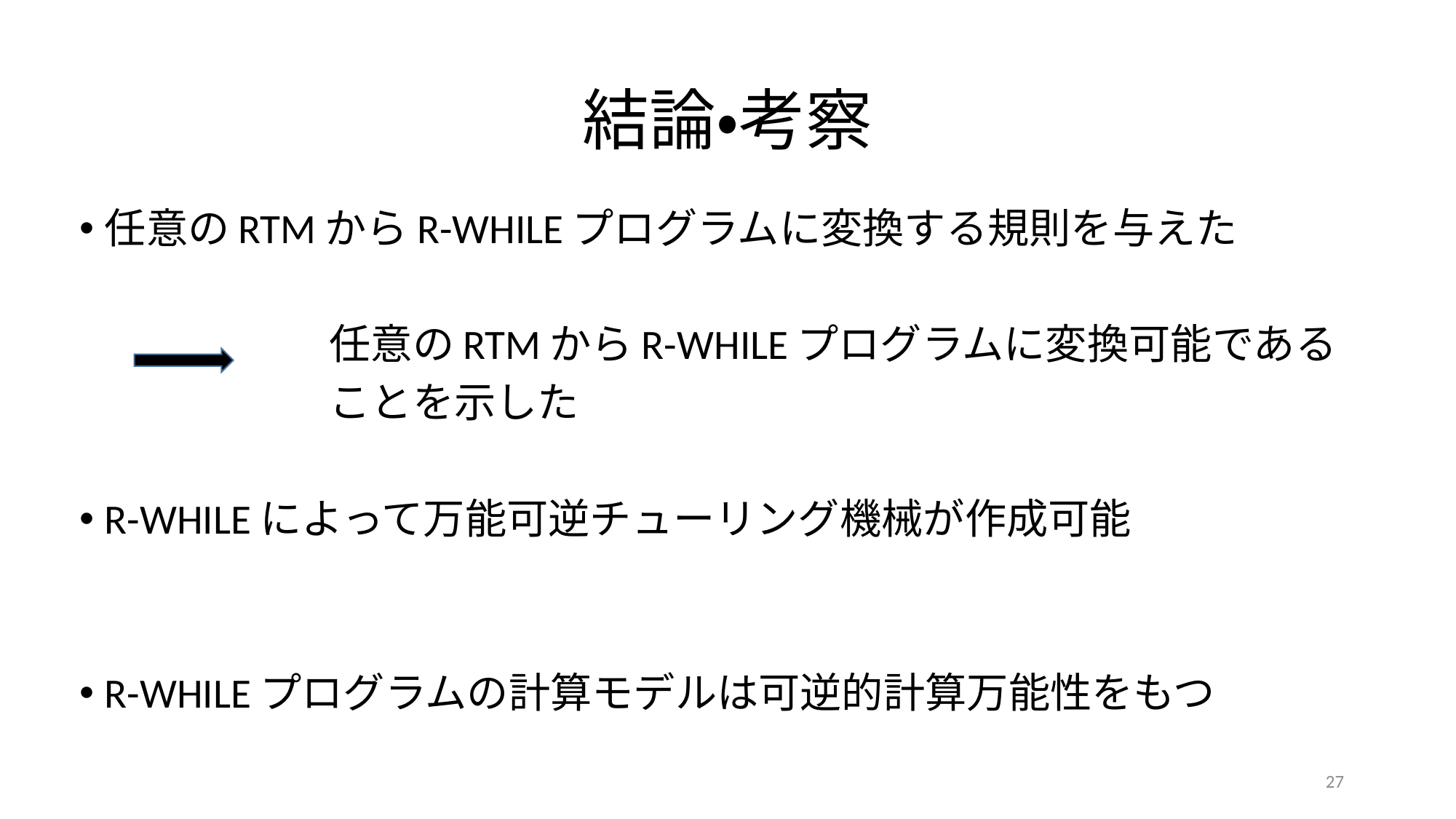

# 結論・考察
任意のRTMからR-WHILEプログラムに変換する規則を与えた

　　　　　　任意のRTMからR-WHILEプログラムに変換可能である
　　　　　　ことを示した

R-WHILEによって万能可逆チューリング機械が作成可能

R-WHILEプログラムの計算モデルは可逆的計算万能性をもつ

27